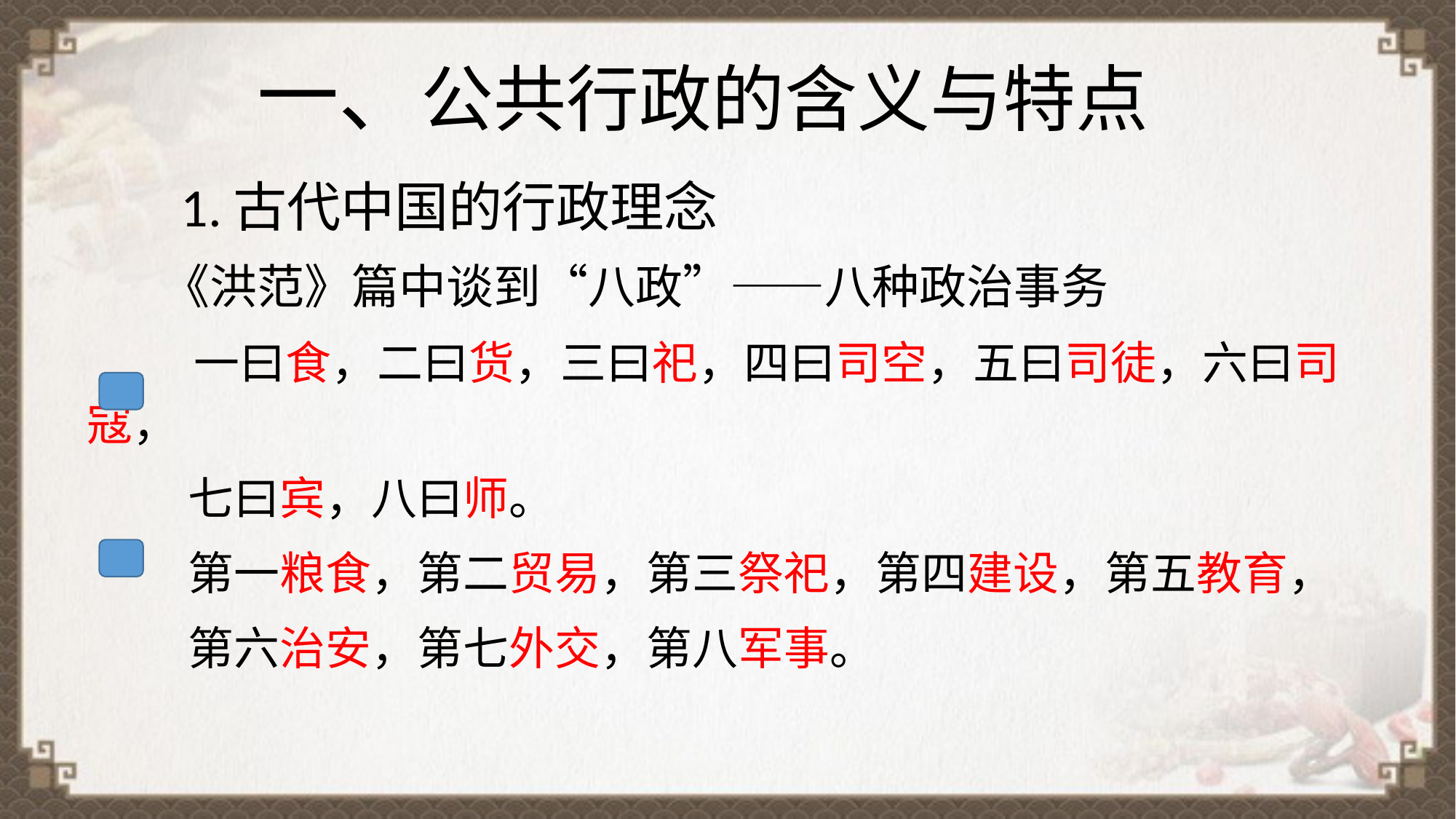

一、公共行政的含义与特点
       1.古代中国的行政理念
      《洪范》篇中谈到“八政”——八种政治事务
           一曰食，二曰货，三曰祀，四曰司空，五曰司徒，六曰司寇，
         七曰宾，八曰师。
         第一粮食，第二贸易，第三祭祀，第四建设，第五教育，
         第六治安，第七外交，第八军事。